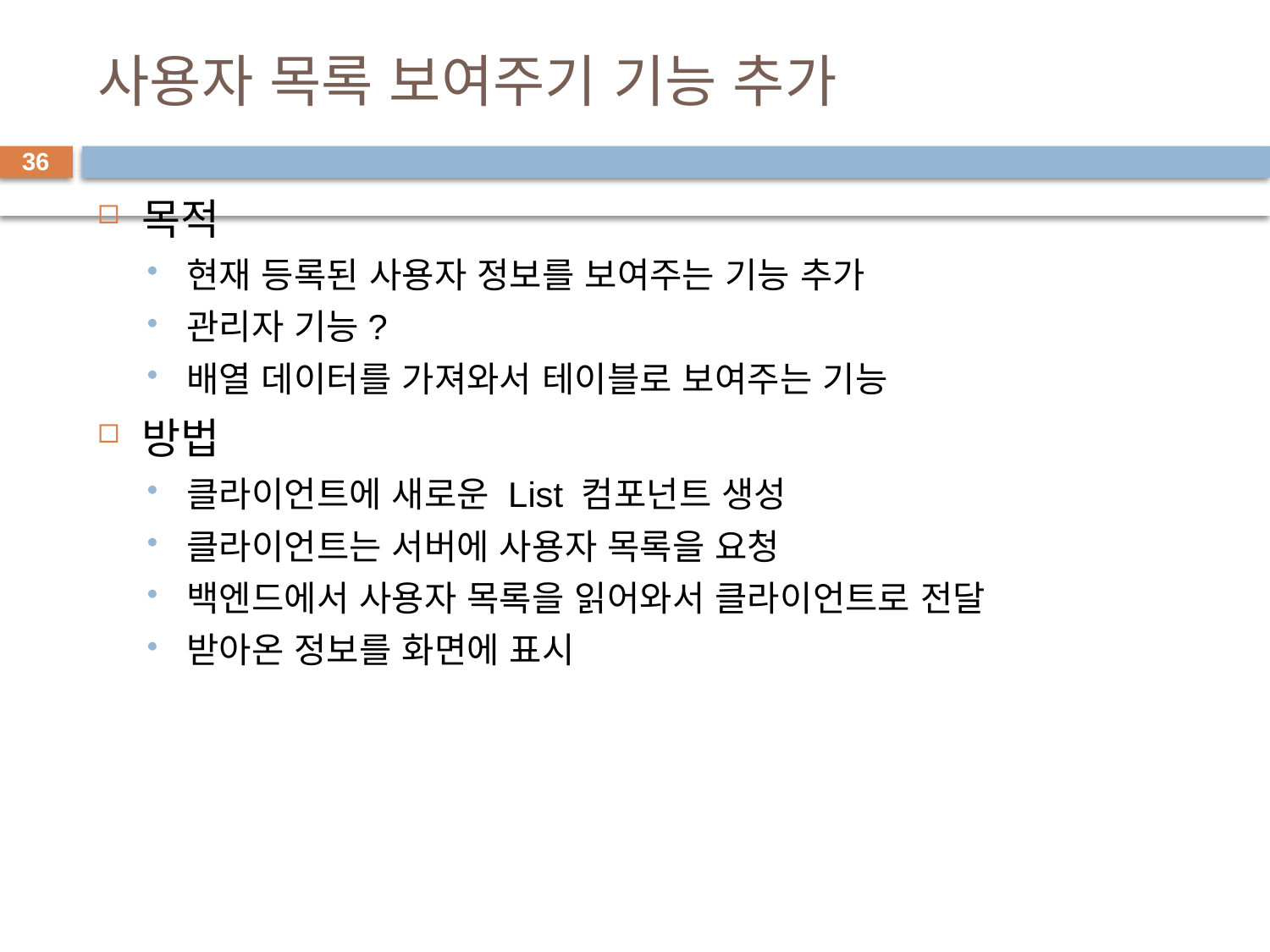

# 사용자 목록 보여주기 기능 추가
36
목적
현재 등록된 사용자 정보를 보여주는 기능 추가
관리자 기능?
배열 데이터를 가져와서 테이블로 보여주는 기능
방법
클라이언트에 새로운 List 컴포넌트 생성
클라이언트는 서버에 사용자 목록을 요청
백엔드에서 사용자 목록을 읽어와서 클라이언트로 전달
받아온 정보를 화면에 표시